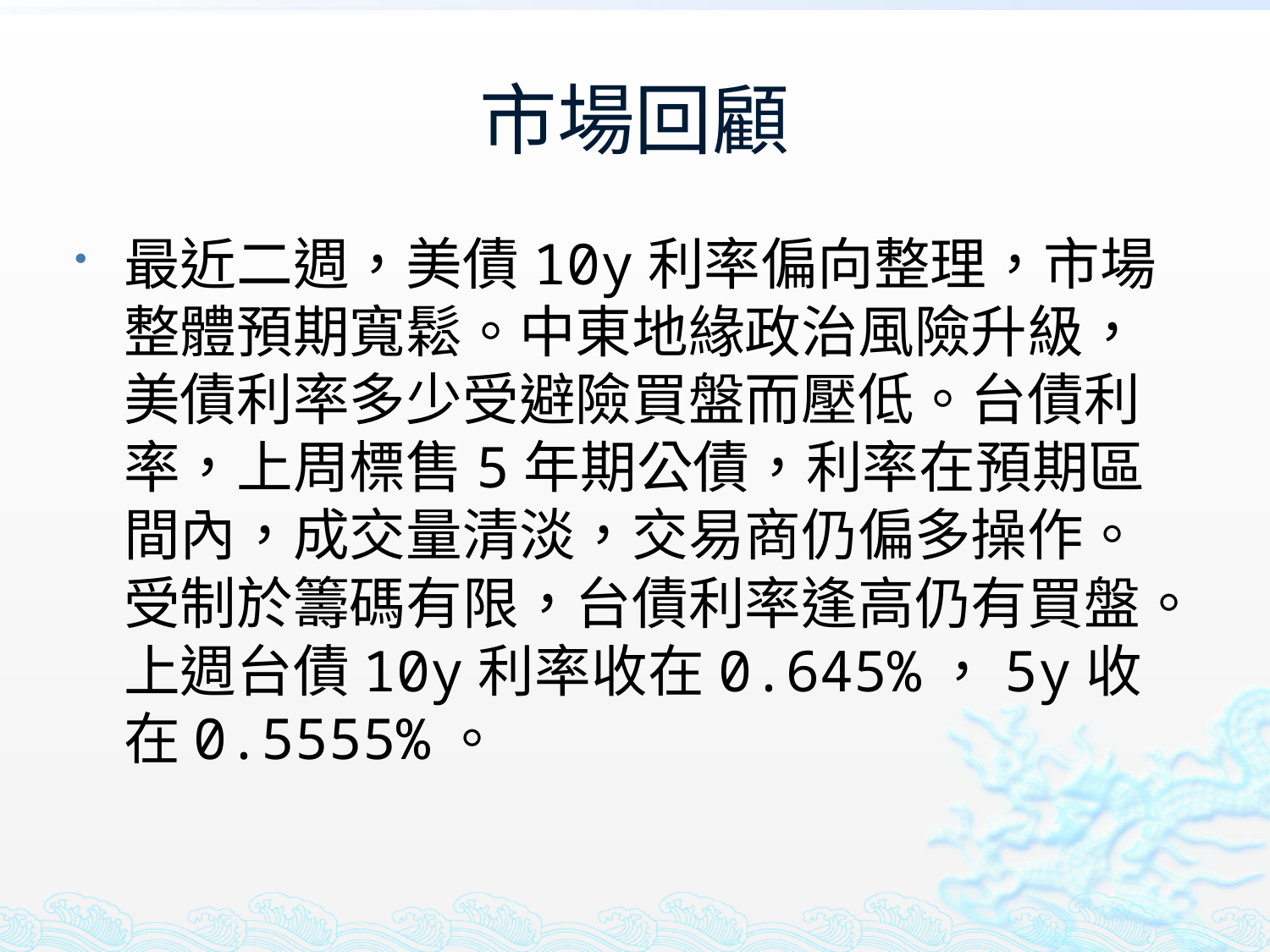

# 市場回顧
最近二週，美債10y利率偏向整理，市場整體預期寬鬆。中東地緣政治風險升級，美債利率多少受避險買盤而壓低。台債利率，上周標售5年期公債，利率在預期區間內，成交量清淡，交易商仍偏多操作。受制於籌碼有限，台債利率逢高仍有買盤。上週台債10y利率收在0.645%，5y收在0.5555%。